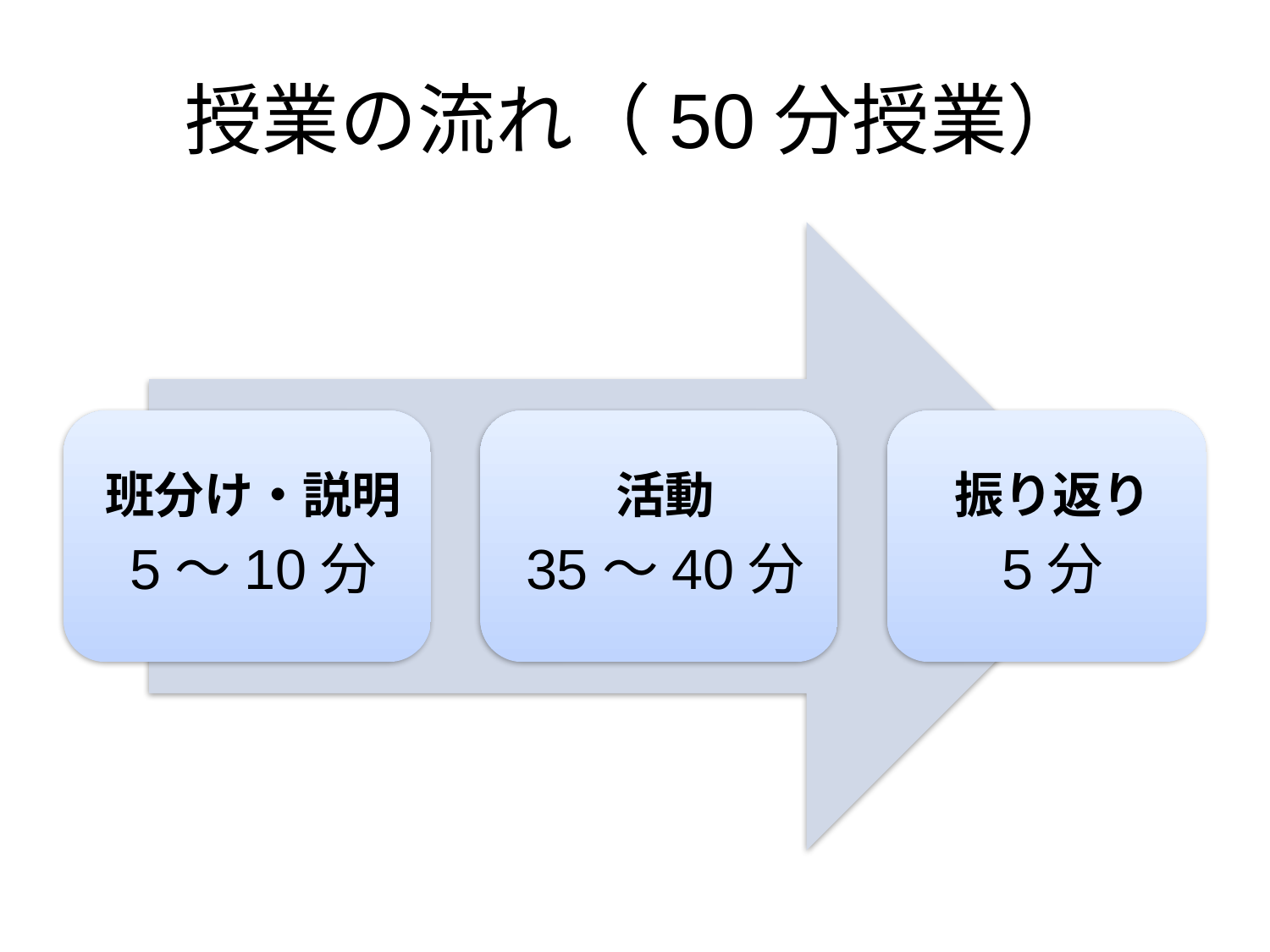

# 授業の流れ（50分授業）
班分け・説明
5～10分
活動
35～40分
振り返り
5分